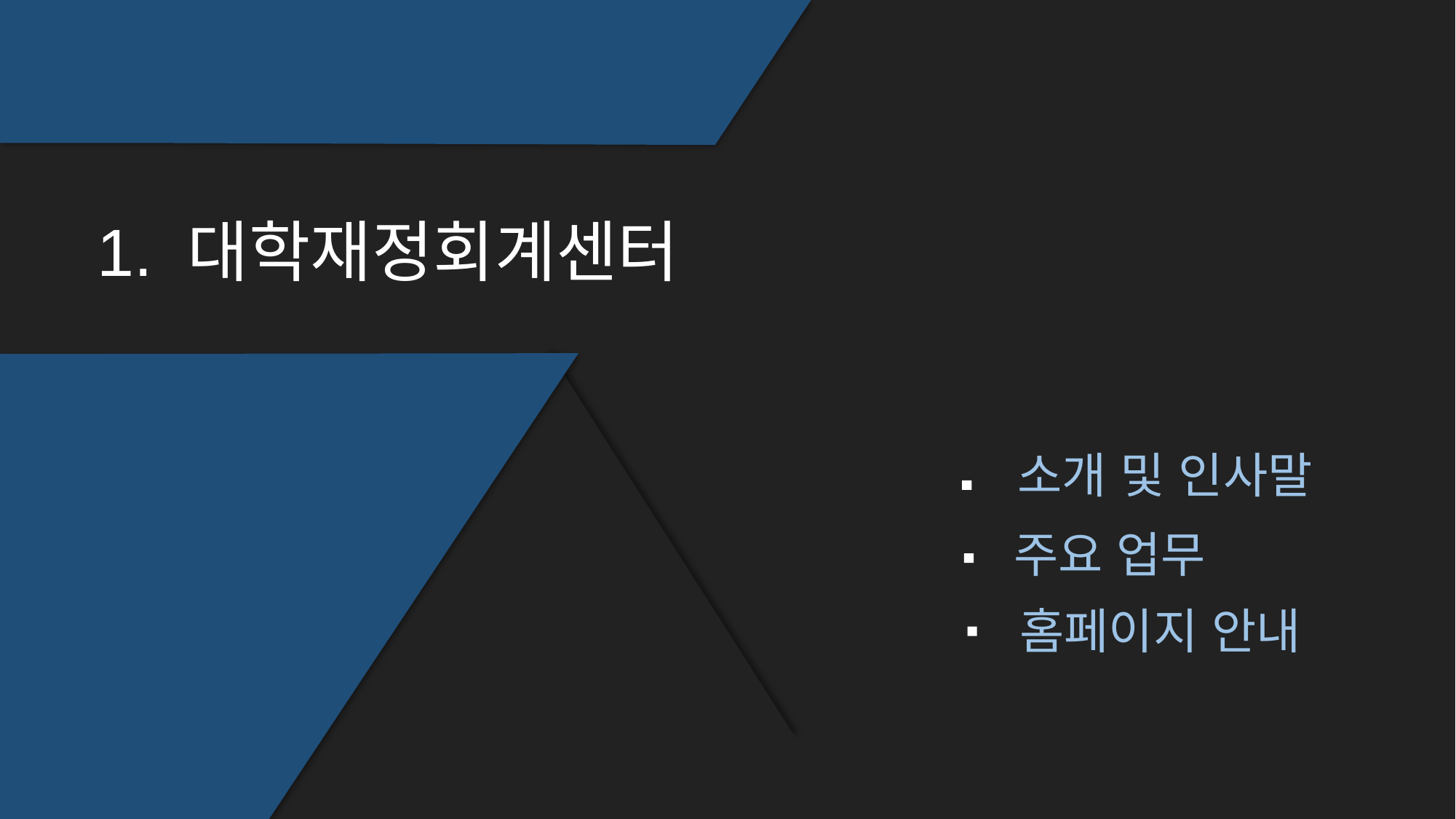

1. 대학재정회계센터

소개 및 인사말

주요 업무

홈페이지 안내